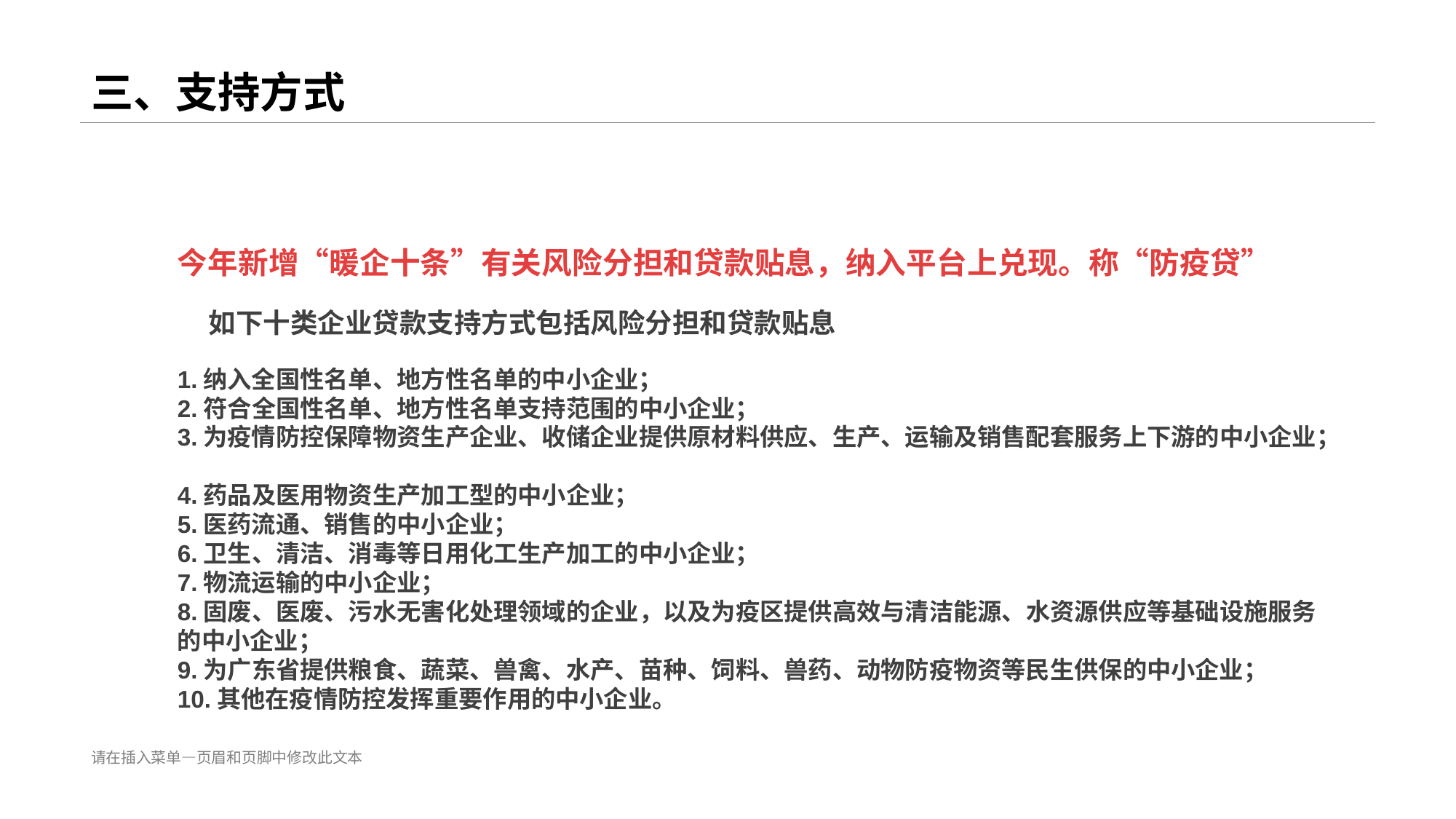

# 三、支持方式
今年新增“暖企十条”有关风险分担和贷款贴息，纳入平台上兑现。称“防疫贷”

    如下十类企业贷款支持方式包括风险分担和贷款贴息

1.纳入全国性名单、地方性名单的中小企业；
2.符合全国性名单、地方性名单支持范围的中小企业；
3.为疫情防控保障物资生产企业、收储企业提供原材料供应、生产、运输及销售配套服务上下游的中小企业；
4.药品及医用物资生产加工型的中小企业；
5.医药流通、销售的中小企业；
6.卫生、清洁、消毒等日用化工生产加工的中小企业；
7.物流运输的中小企业；
8.固废、医废、污水无害化处理领域的企业，以及为疫区提供高效与清洁能源、水资源供应等基础设施服务的中小企业；
9.为广东省提供粮食、蔬菜、兽禽、水产、苗种、饲料、兽药、动物防疫物资等民生供保的中小企业；
10.其他在疫情防控发挥重要作用的中小企业。

请在插入菜单—页眉和页脚中修改此文本
8